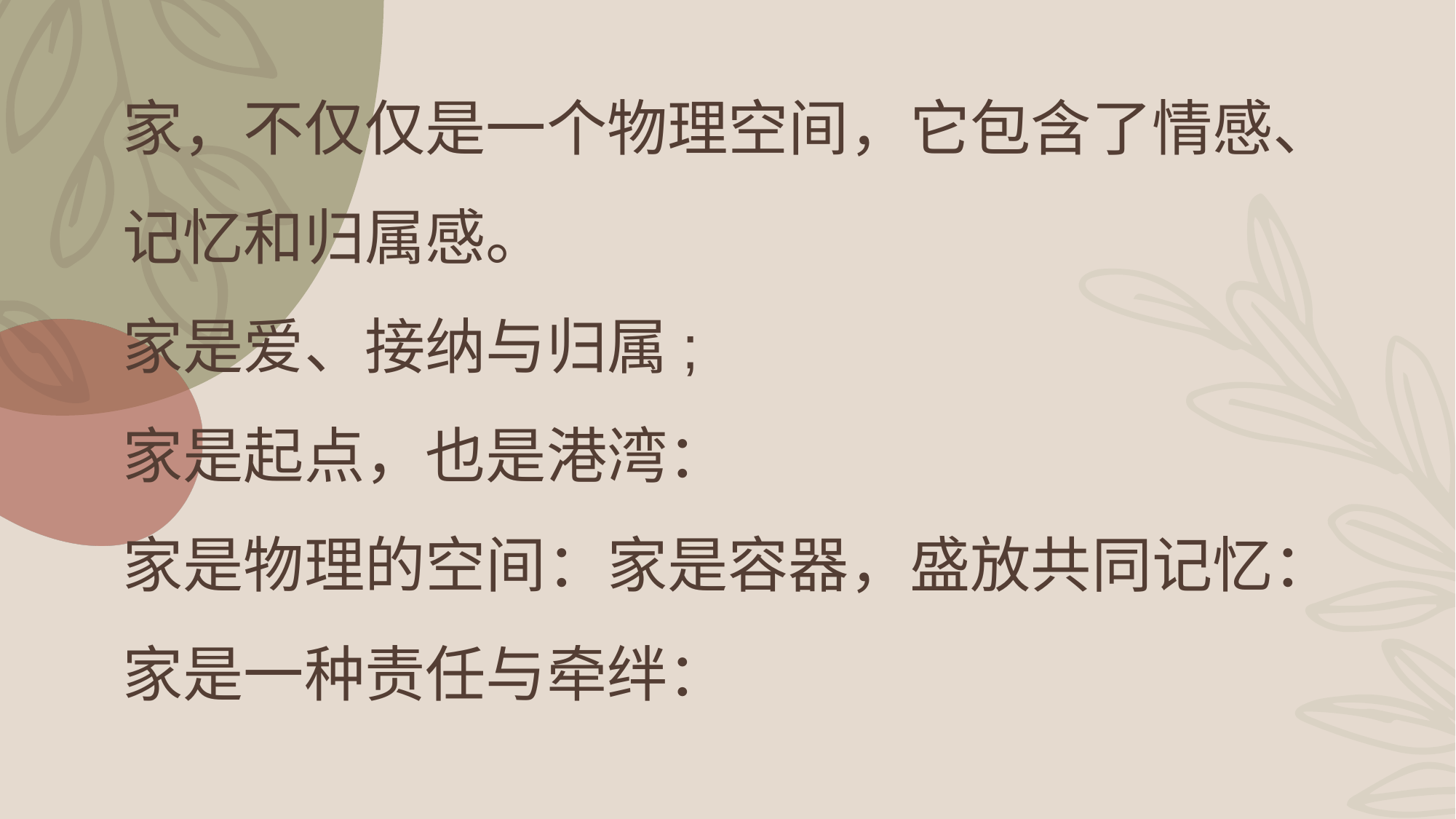

家，不仅仅是一个物理空间，它包含了情感、记忆和归属感。
家是爱、接纳与归属;
家是起点，也是港湾：
家是物理的空间：家是容器，盛放共同记忆：
家是一种责任与牵绊：